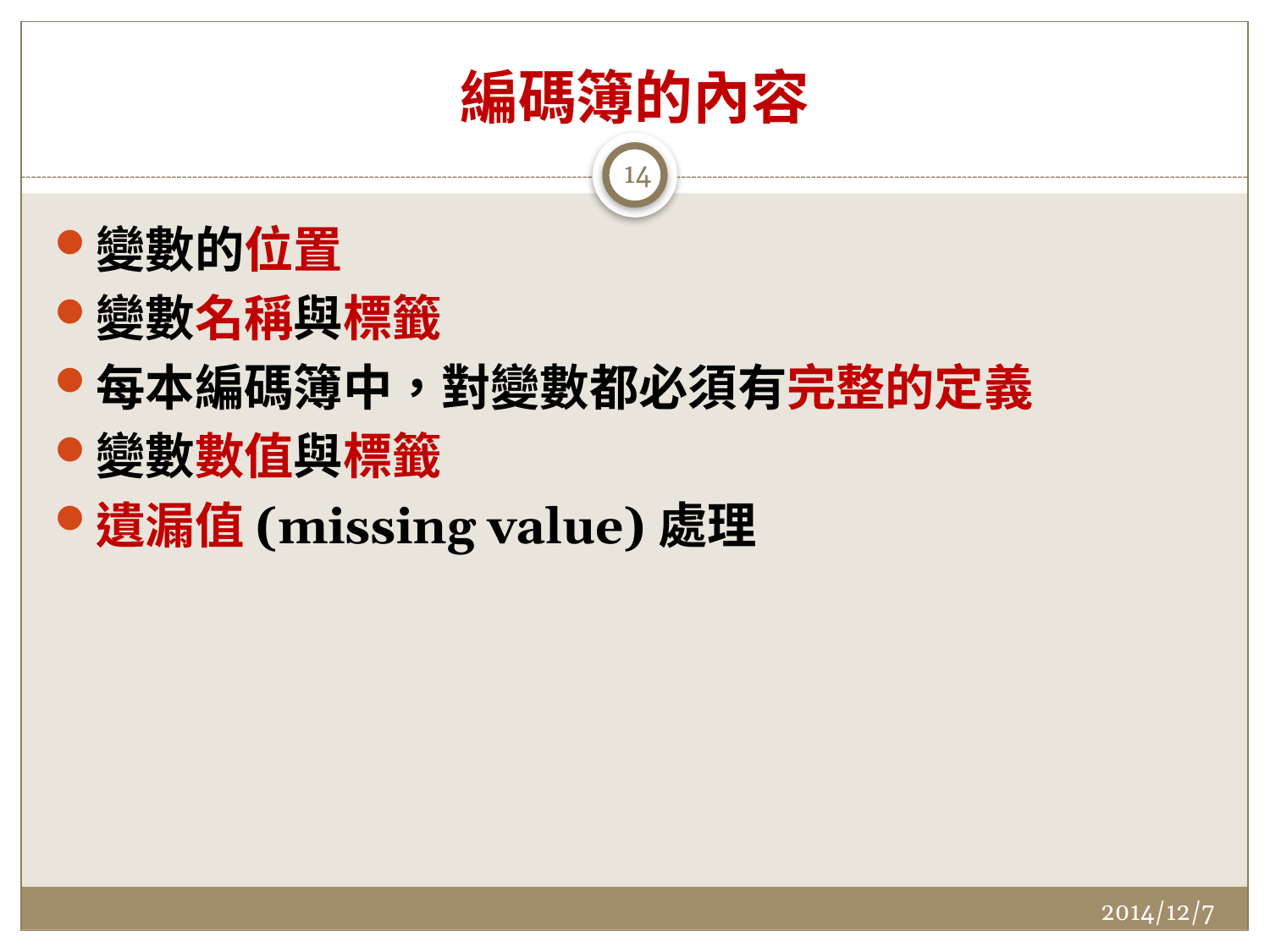

# 編碼簿的內容
14
變數的位置
變數名稱與標籤
每本編碼簿中，對變數都必須有完整的定義
變數數值與標籤
遺漏值(missing value)處理

2014/12/7